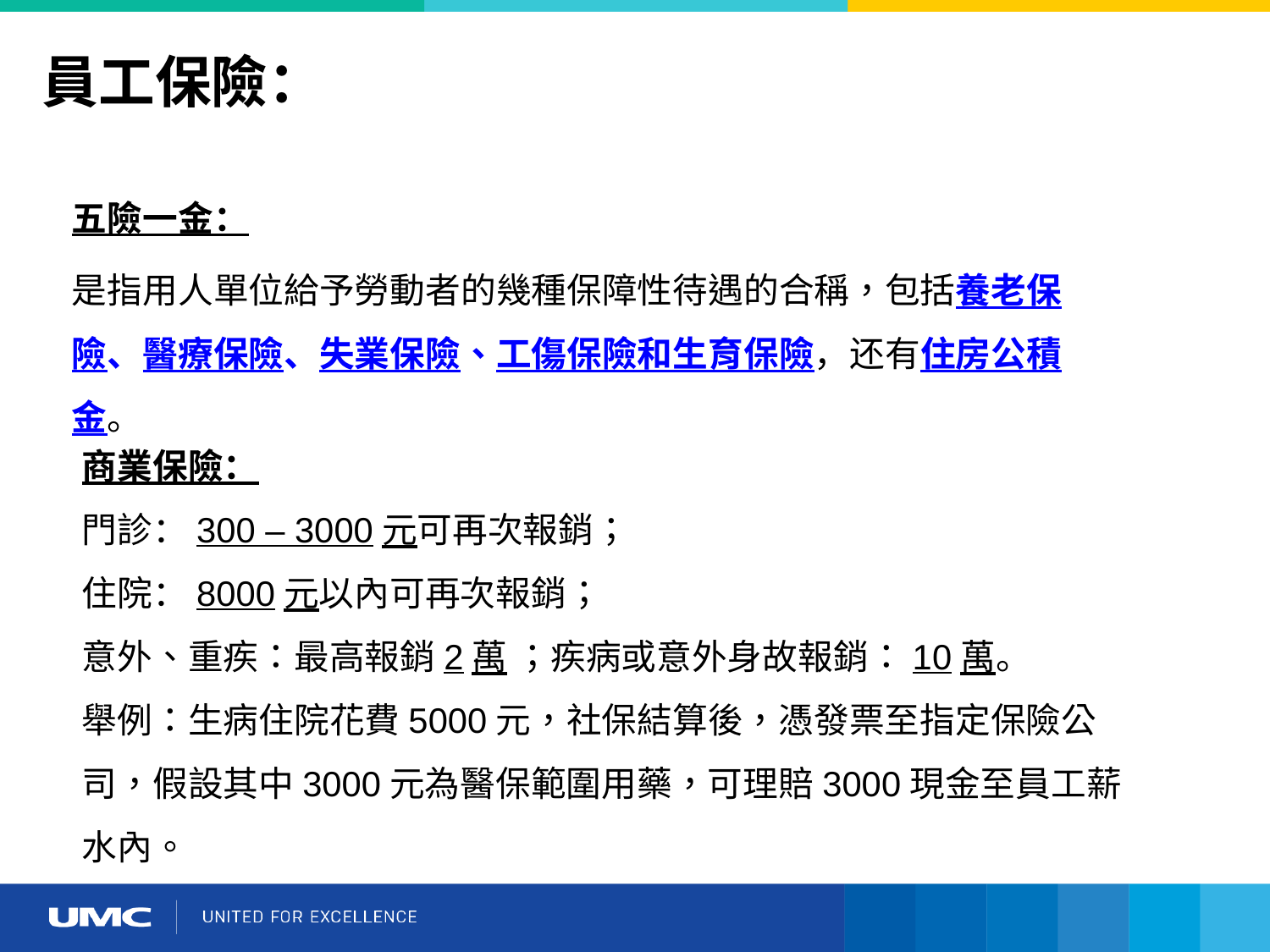

員工保險：
五險一金：
是指用人單位給予勞動者的幾種保障性待遇的合稱，包括養老保險、醫療保險、失業保險、工傷保險和生育保險，还有住房公積金。
商業保險：
門診：300 – 3000元可再次報銷；
住院：8000元以內可再次報銷；
意外、重疾：最高報銷2萬 ；疾病或意外身故報銷：10萬。
舉例：生病住院花費5000元，社保結算後，憑發票至指定保險公司，假設其中3000元為醫保範圍用藥，可理賠3000現金至員工薪水內。
40